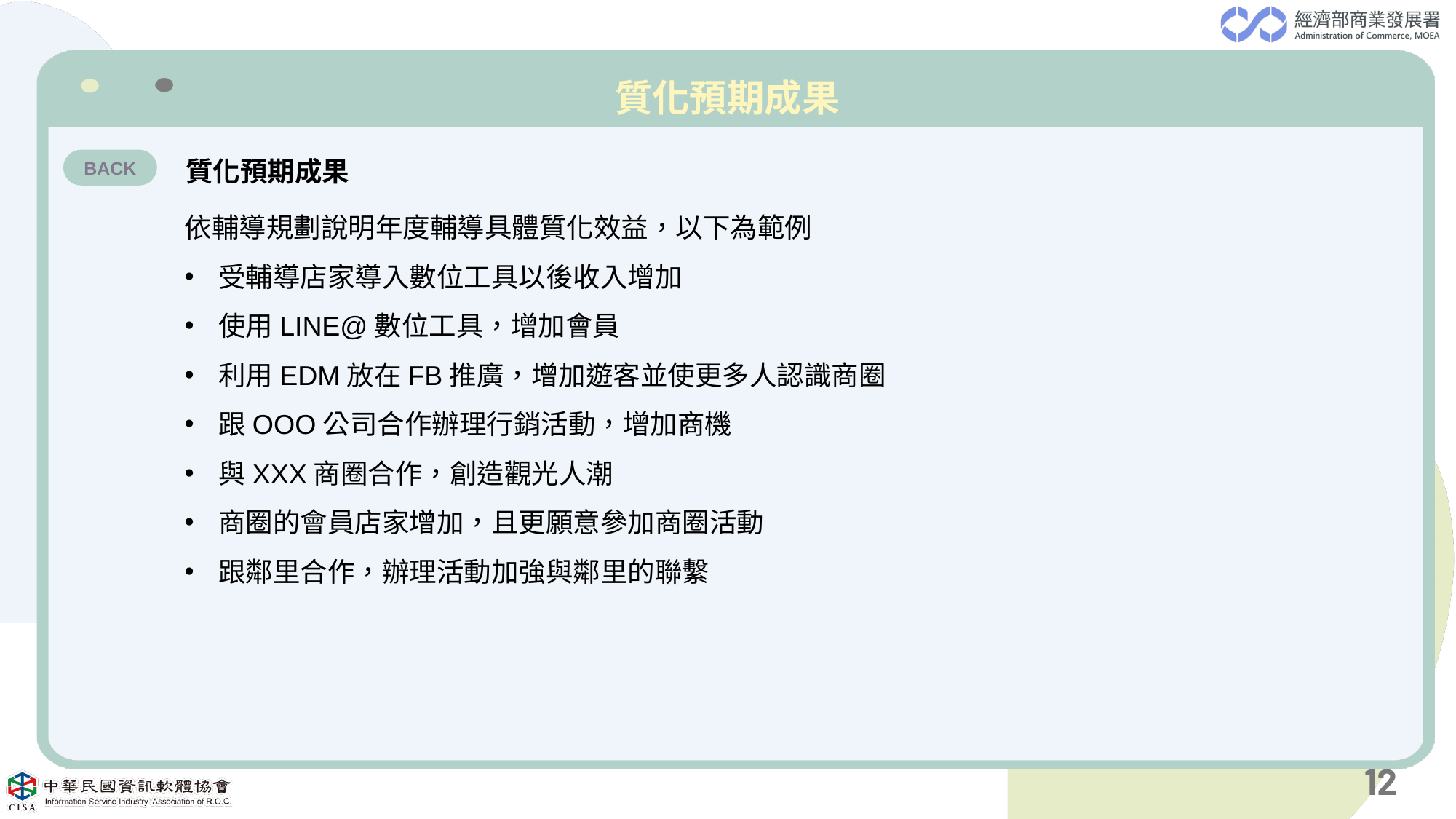

質化預期成果
BACK
質化預期成果

依輔導規劃說明年度輔導具體質化效益，以下為範例
受輔導店家導入數位工具以後收入增加
使用LINE@數位工具，增加會員
利用EDM放在FB推廣，增加遊客並使更多人認識商圈
跟OOO公司合作辦理行銷活動，增加商機
與XXX商圈合作，創造觀光人潮
商圈的會員店家增加，且更願意參加商圈活動
跟鄰里合作，辦理活動加強與鄰里的聯繫
12